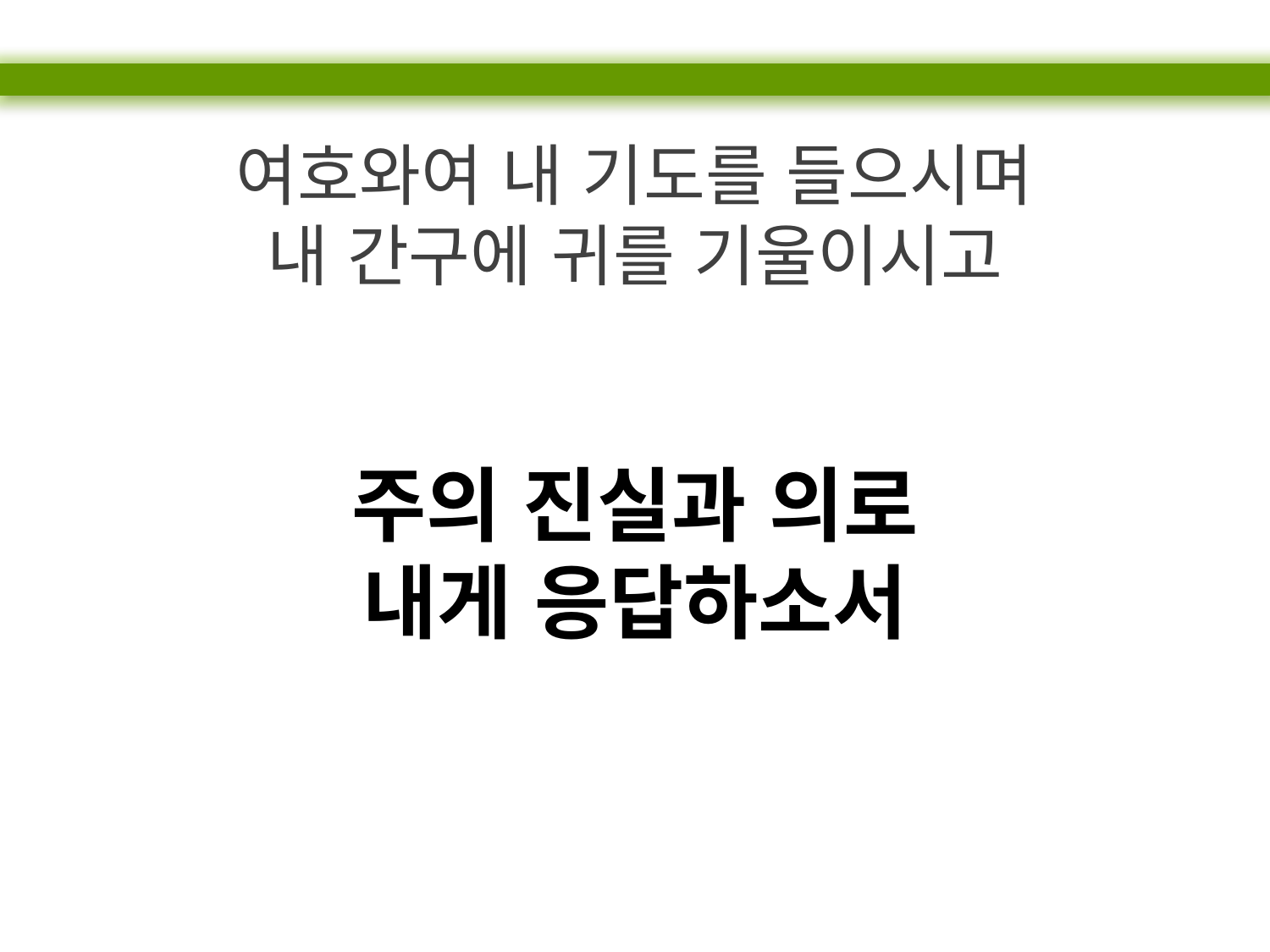

여호와여 내 기도를 들으시며
내 간구에 귀를 기울이시고
주의 진실과 의로
내게 응답하소서